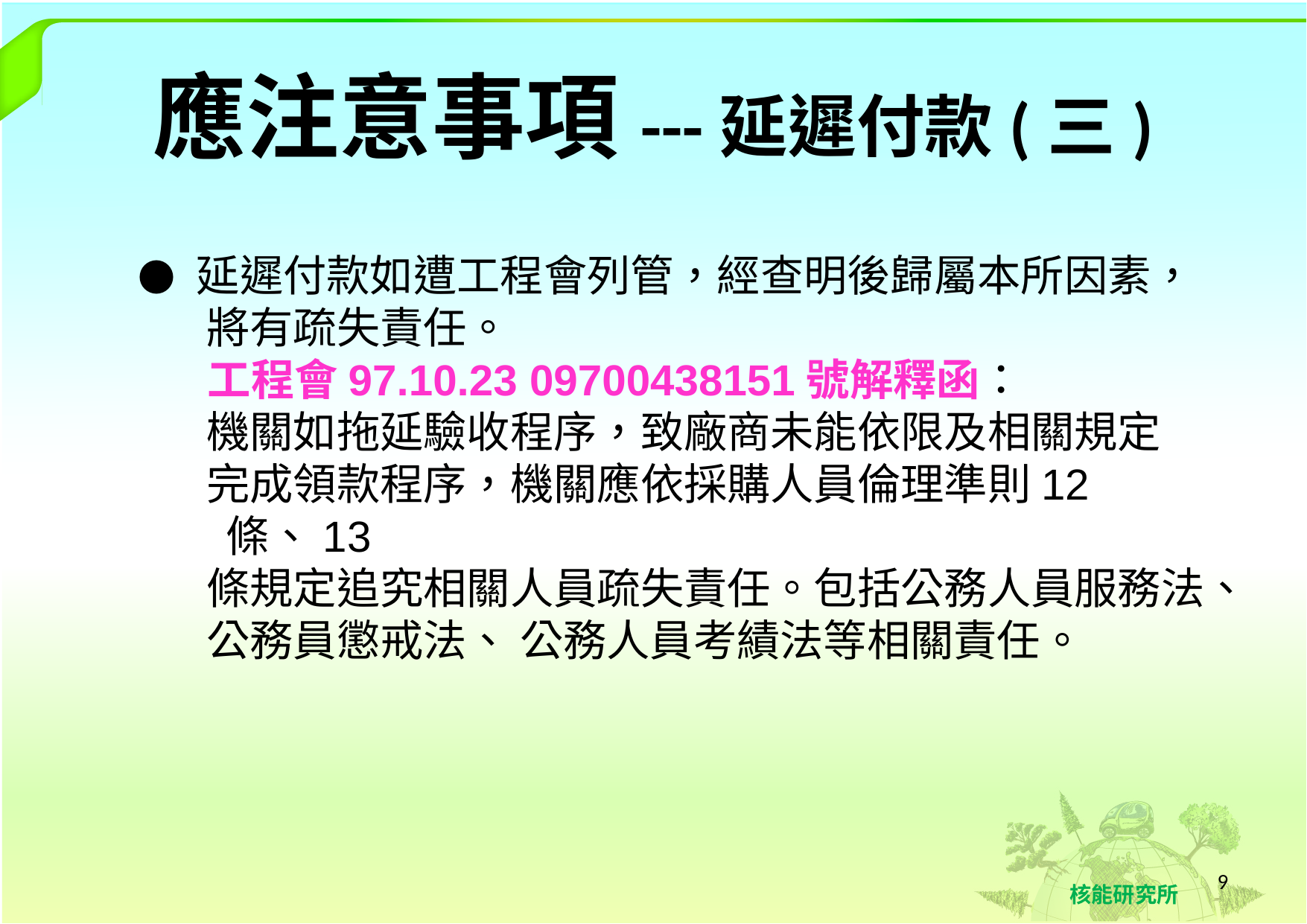

# 應注意事項---延遲付款(三)
●  延遲付款如遭工程會列管，經查明後歸屬本所因素，
      將有疏失責任。
      工程會97.10.23 09700438151號解釋函：
      機關如拖延驗收程序，致廠商未能依限及相關規定
      完成領款程序，機關應依採購人員倫理準則12條、13
      條規定追究相關人員疏失責任。包括公務人員服務法、
      公務員懲戒法、 公務人員考績法等相關責任。
9